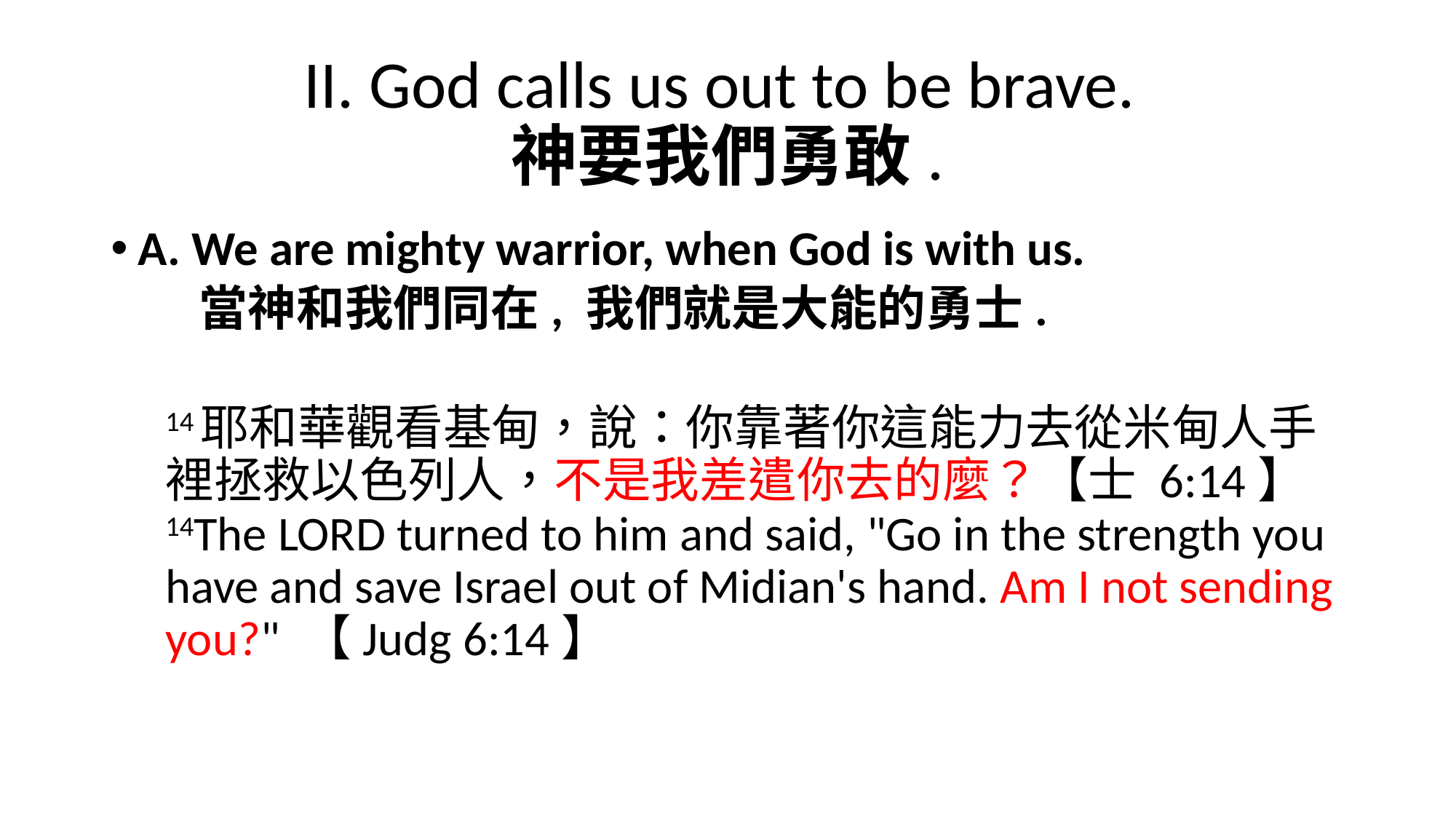

# II. God calls us out to be brave. 神要我們勇敢.
A. We are mighty warrior, when God is with us.
  當神和我們同在, 我們就是大能的勇士.

14耶和華觀看基甸，說：你靠著你這能力去從米甸人手裡拯救以色列人，不是我差遣你去的麼？【士 6:14】
14The LORD turned to him and said, "Go in the strength you have and save Israel out of Midian's hand. Am I not sending you?" 【Judg 6:14】